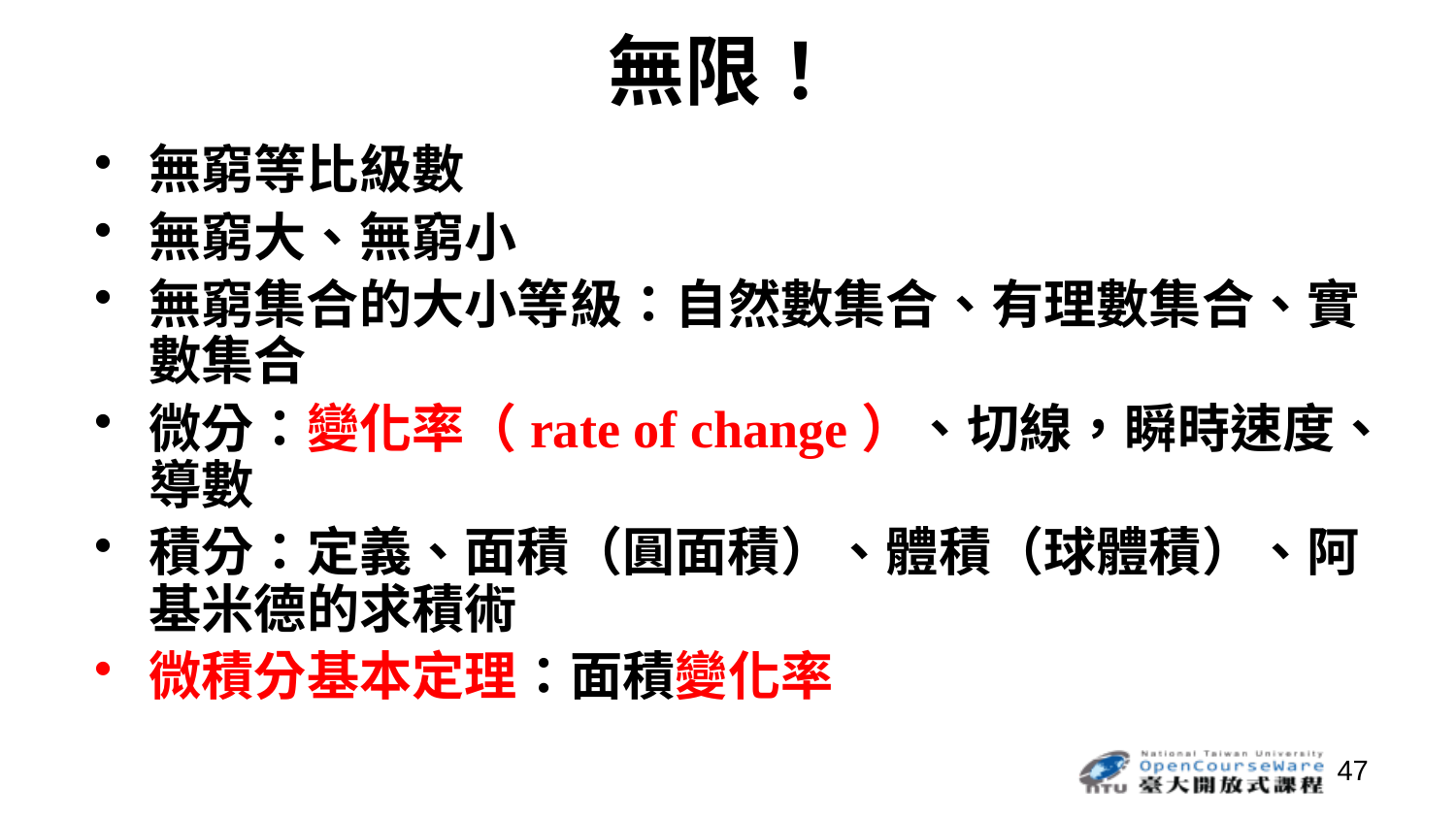

# 無限！
無窮等比級數
無窮大、無窮小
無窮集合的大小等級：自然數集合、有理數集合、實數集合
微分：變化率（rate of change）、切線，瞬時速度、導數
積分：定義、面積（圓面積）、體積（球體積）、阿基米德的求積術
微積分基本定理：面積變化率

47